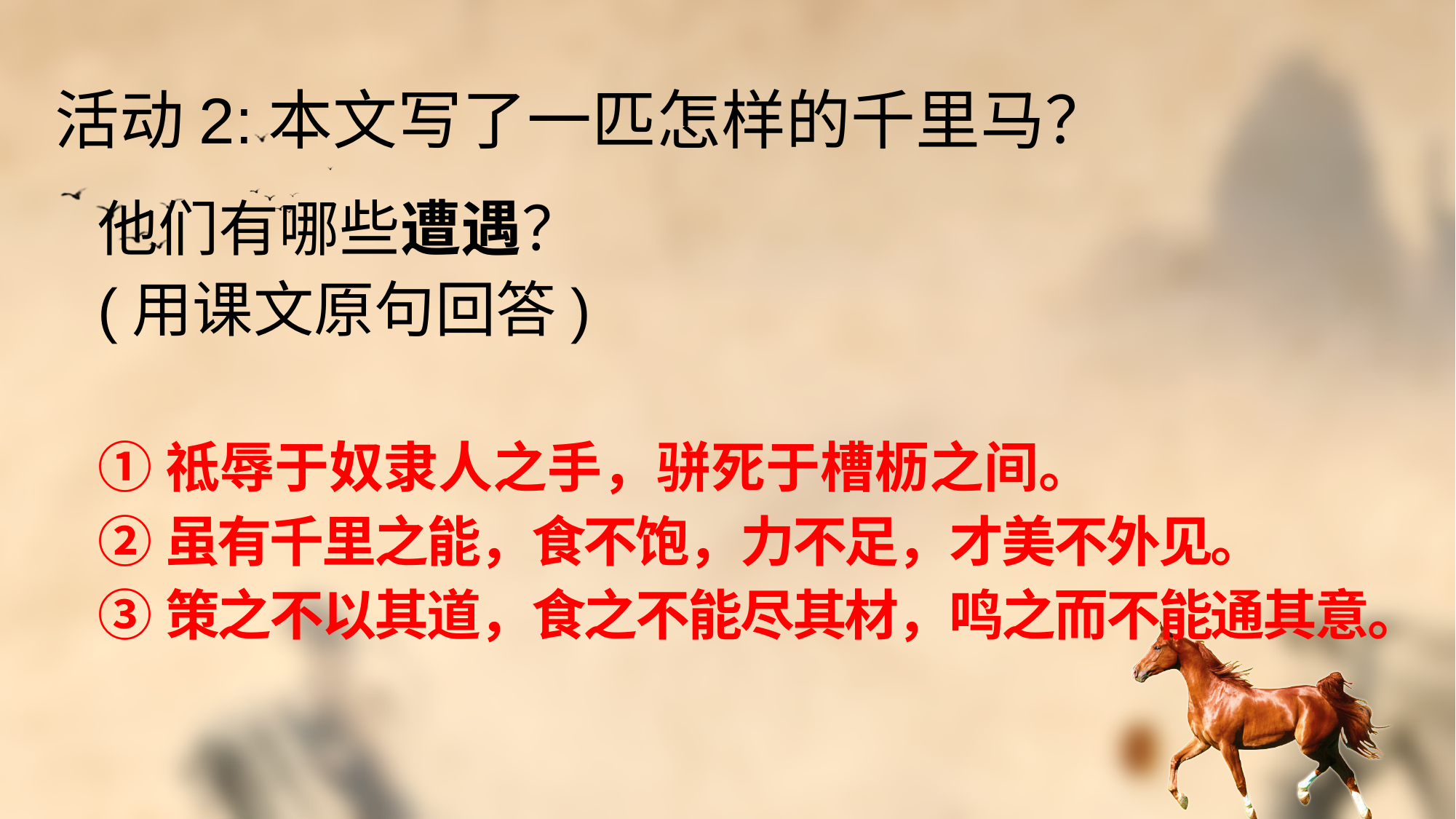

活动2:本文写了一匹怎样的千里马？
他们有哪些遭遇？
(用课文原句回答)

①祗辱于奴隶人之手，骈死于槽枥之间。
②虽有千里之能，食不饱，力不足，才美不外见。
③策之不以其道，食之不能尽其材，鸣之而不能通其意。